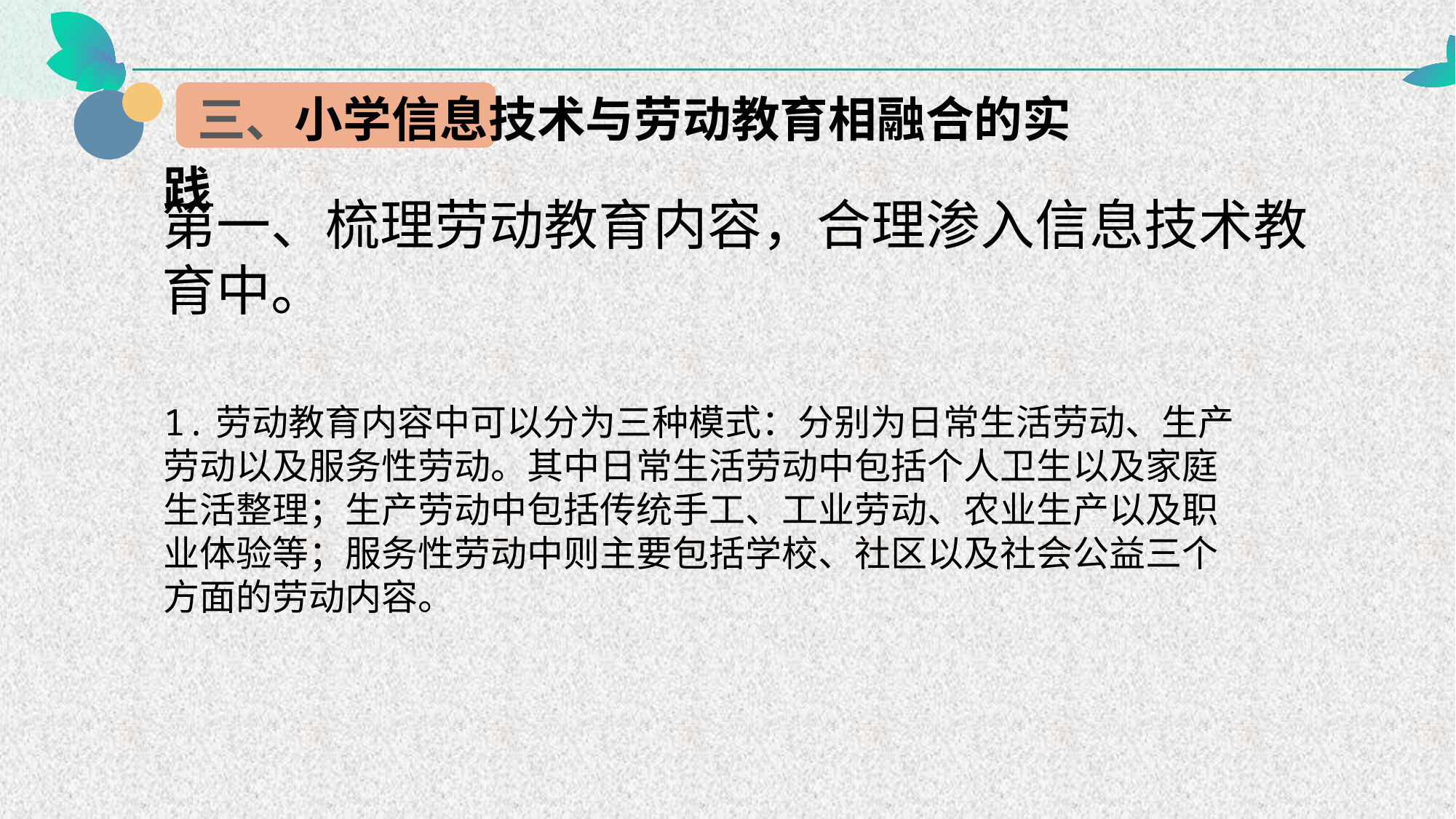

三、小学信息技术与劳动教育相融合的实践

第一、梳理劳动教育内容，合理渗入信息技术教育中。

1.劳动教育内容中可以分为三种模式：分别为日常生活劳动、生产劳动以及服务性劳动。其中日常生活劳动中包括个人卫生以及家庭生活整理；生产劳动中包括传统手工、工业劳动、农业生产以及职业体验等；服务性劳动中则主要包括学校、社区以及社会公益三个方面的劳动内容。